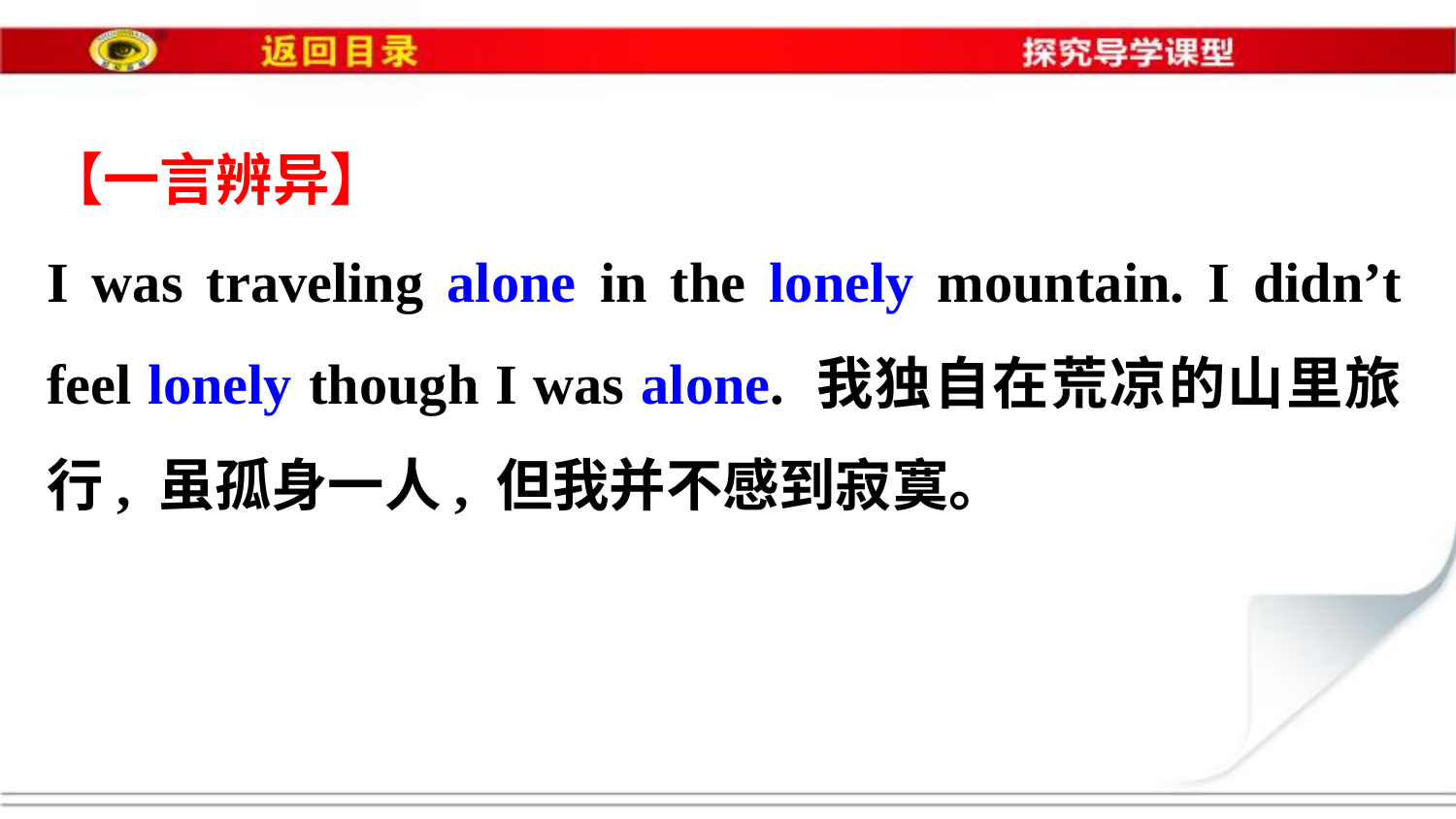

【一言辨异】
I was traveling alone in the lonely mountain. I didn’t feel lonely though I was alone. 我独自在荒凉的山里旅行, 虽孤身一人, 但我并不感到寂寞。